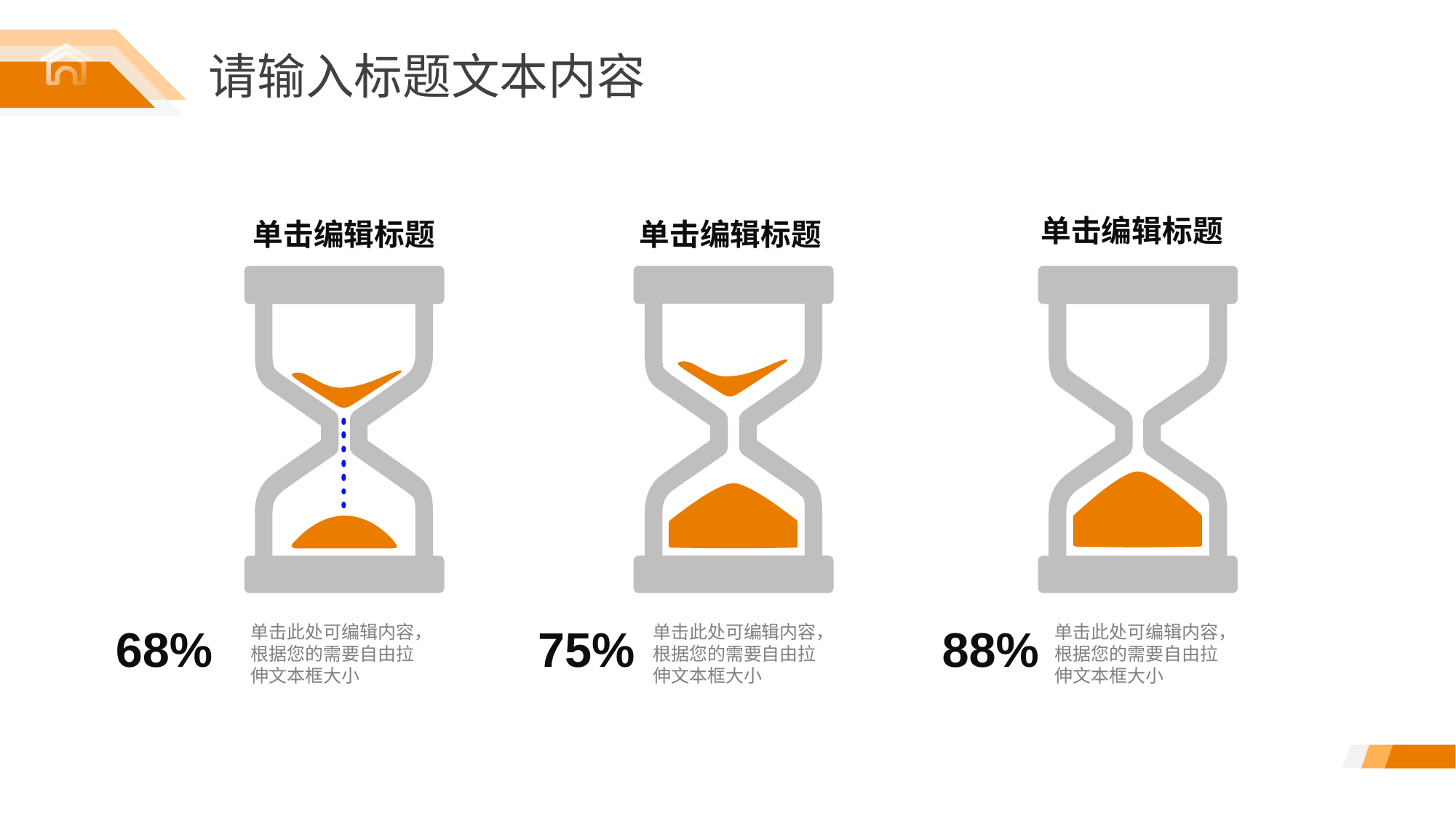

单击编辑标题

88%
单击此处可编辑内容，根据您的需要自由拉伸文本框大小
单击编辑标题

68%
单击此处可编辑内容，根据您的需要自由拉伸文本框大小
单击编辑标题

75%
单击此处可编辑内容，根据您的需要自由拉伸文本框大小